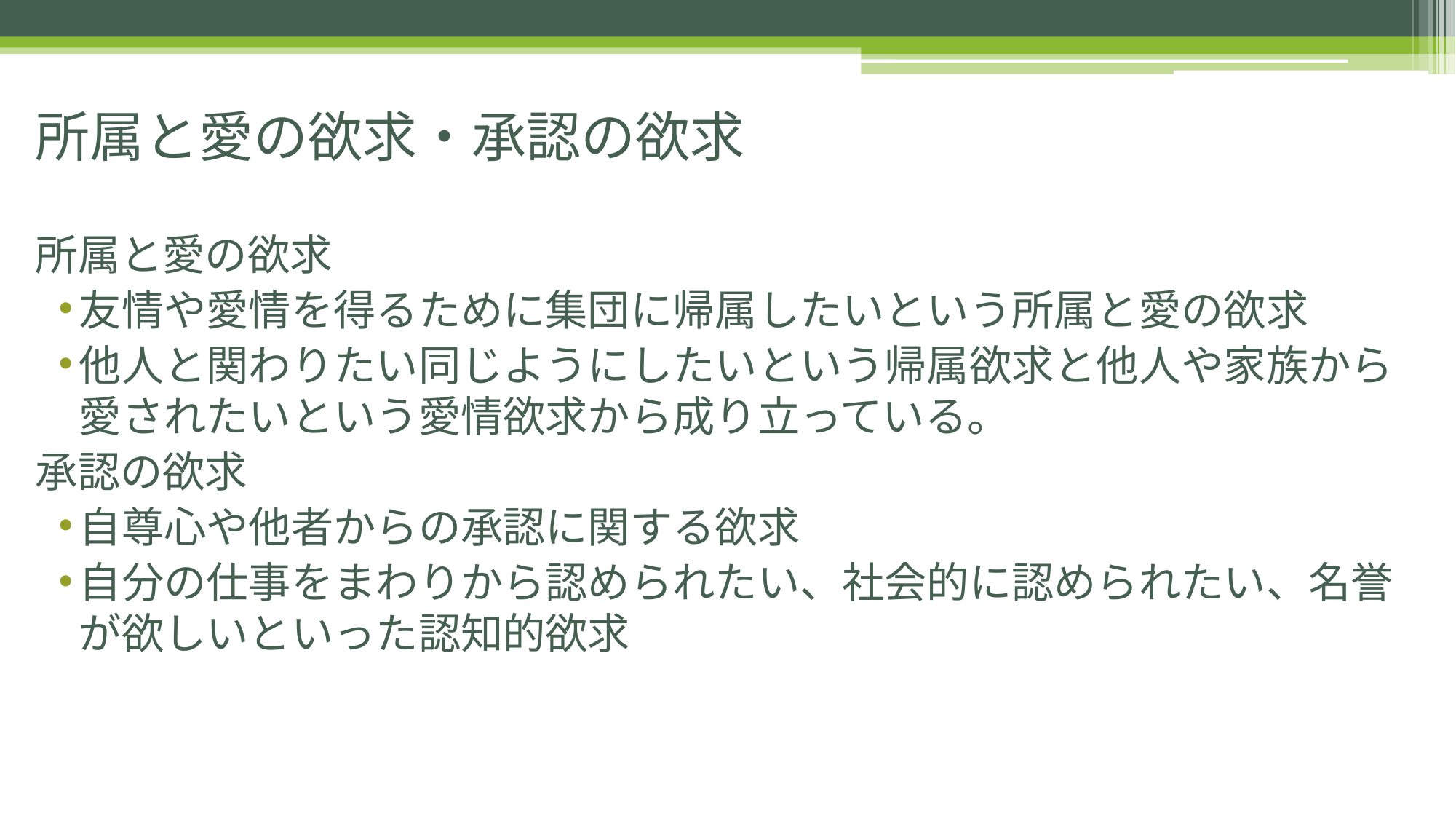

# 所属と愛の欲求・承認の欲求
所属と愛の欲求
友情や愛情を得るために集団に帰属したいという所属と愛の欲求
他人と関わりたい同じようにしたいという帰属欲求と他人や家族から愛されたいという愛情欲求から成り立っている。
承認の欲求
自尊心や他者からの承認に関する欲求
自分の仕事をまわりから認められたい、社会的に認められたい、名誉が欲しいといった認知的欲求